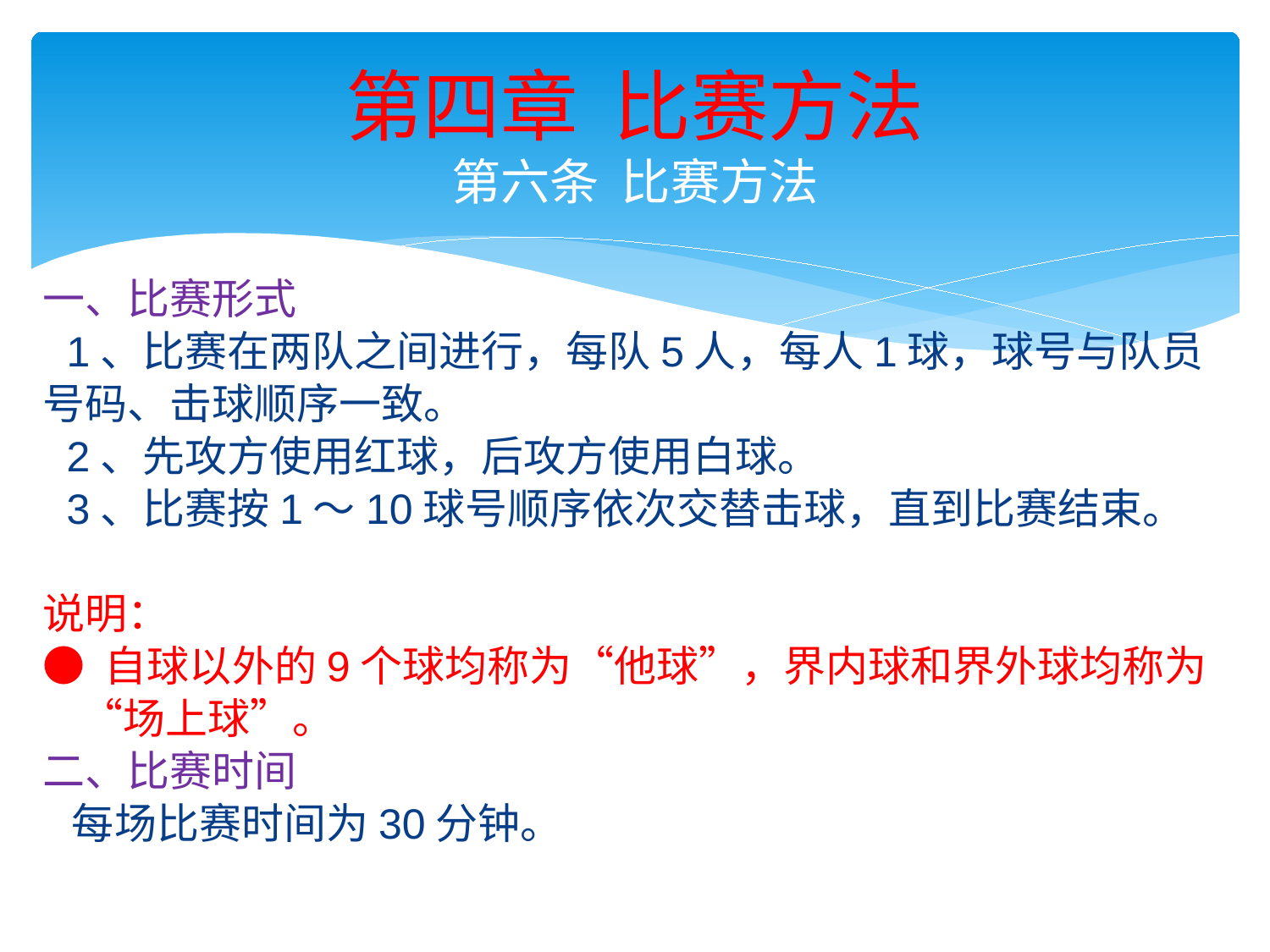

# 第四章  比赛方法 第六条  比赛方法
一、比赛形式
  1、比赛在两队之间进行，每队5人，每人1球，球号与队员号码、击球顺序一致。
  2、先攻方使用红球，后攻方使用白球。
  3、比赛按1～10球号顺序依次交替击球，直到比赛结束。

说明：
● 自球以外的9个球均称为“他球”，界内球和界外球均称为“场上球”。
二、比赛时间
  每场比赛时间为30分钟。